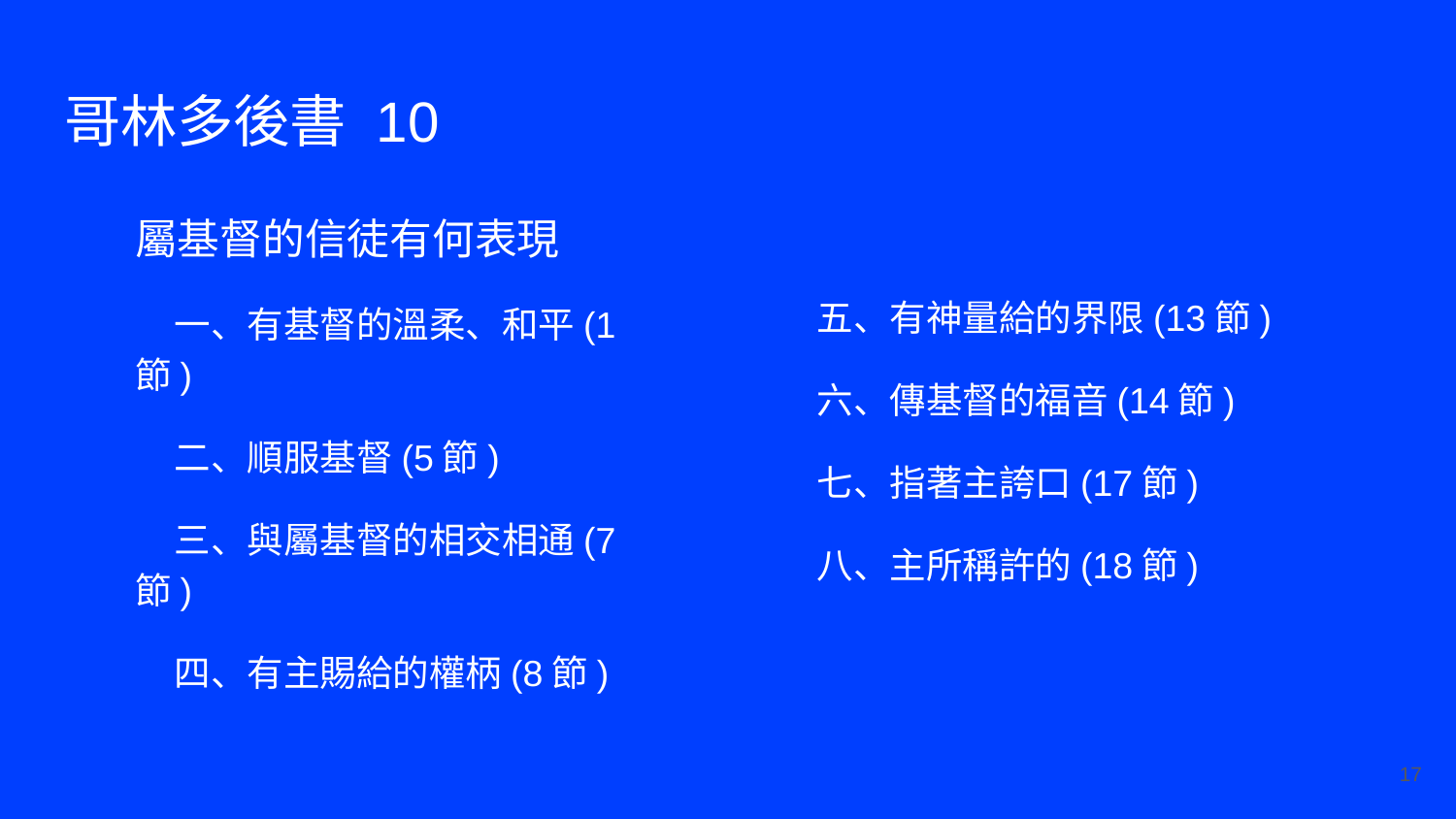

# 哥林多後書 10
屬基督的信徒有何表現
   一、有基督的溫柔、和平(1節)
   二、順服基督(5節)
   三、與屬基督的相交相通(7節)
   四、有主賜給的權柄(8節)

   五、有神量給的界限(13節)
   六、傳基督的福音(14節)
   七、指著主誇口(17節)
   八、主所稱許的(18節)

17